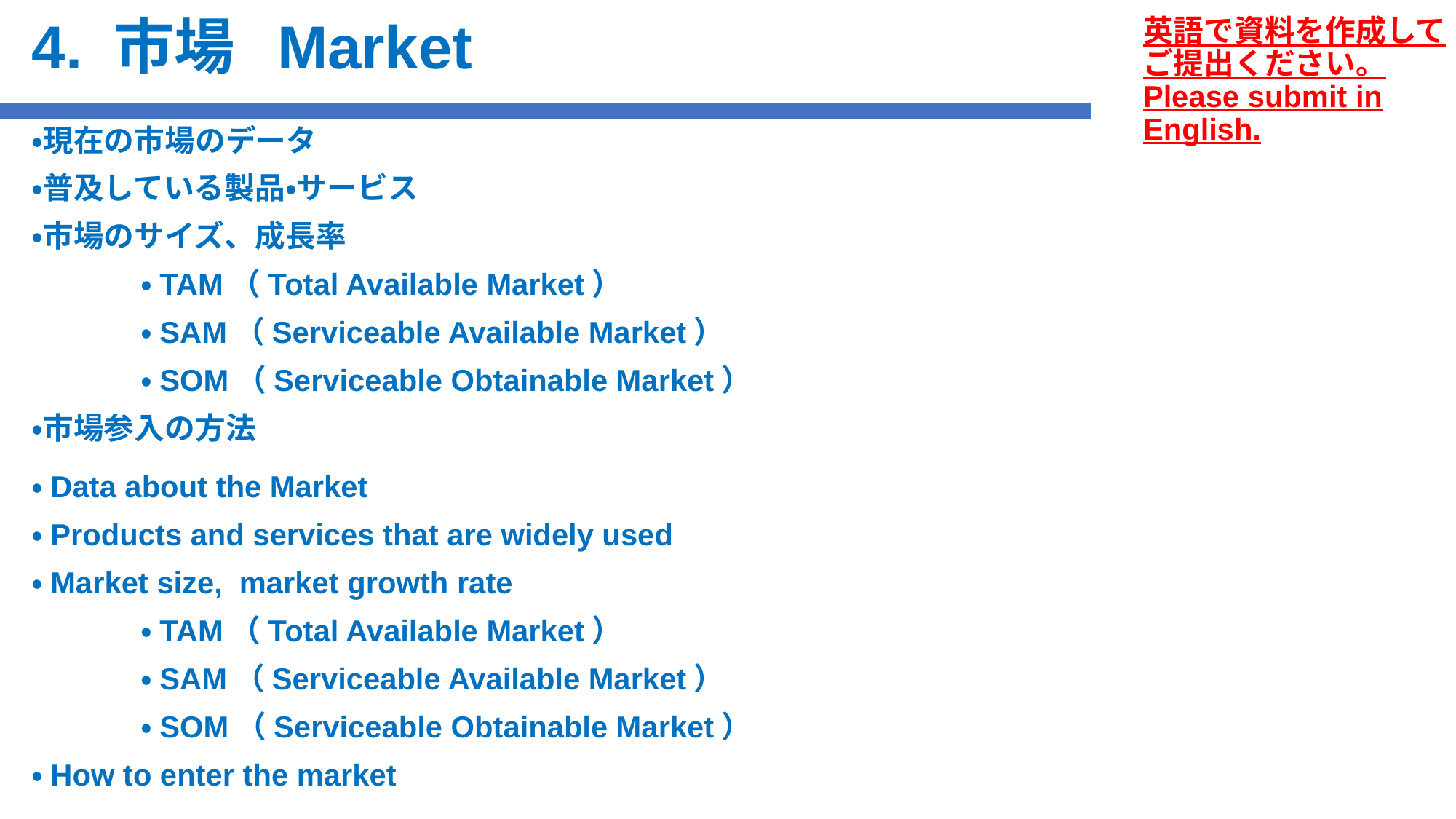

英語で資料を作成してご提出ください。
Please submit in English.
# 4. 市場  Market
・現在の市場のデータ
・普及している製品・サービス
・市場のサイズ、成長率
	・TAM（Total Available Market）
	・SAM（Serviceable Available Market）
	・SOM（Serviceable Obtainable Market）
・市場参入の方法
・Data about the Market
・Products and services that are widely used
・Market size,  market growth rate
	・TAM（Total Available Market）
	・SAM（Serviceable Available Market）
	・SOM（Serviceable Obtainable Market）
・How to enter the market